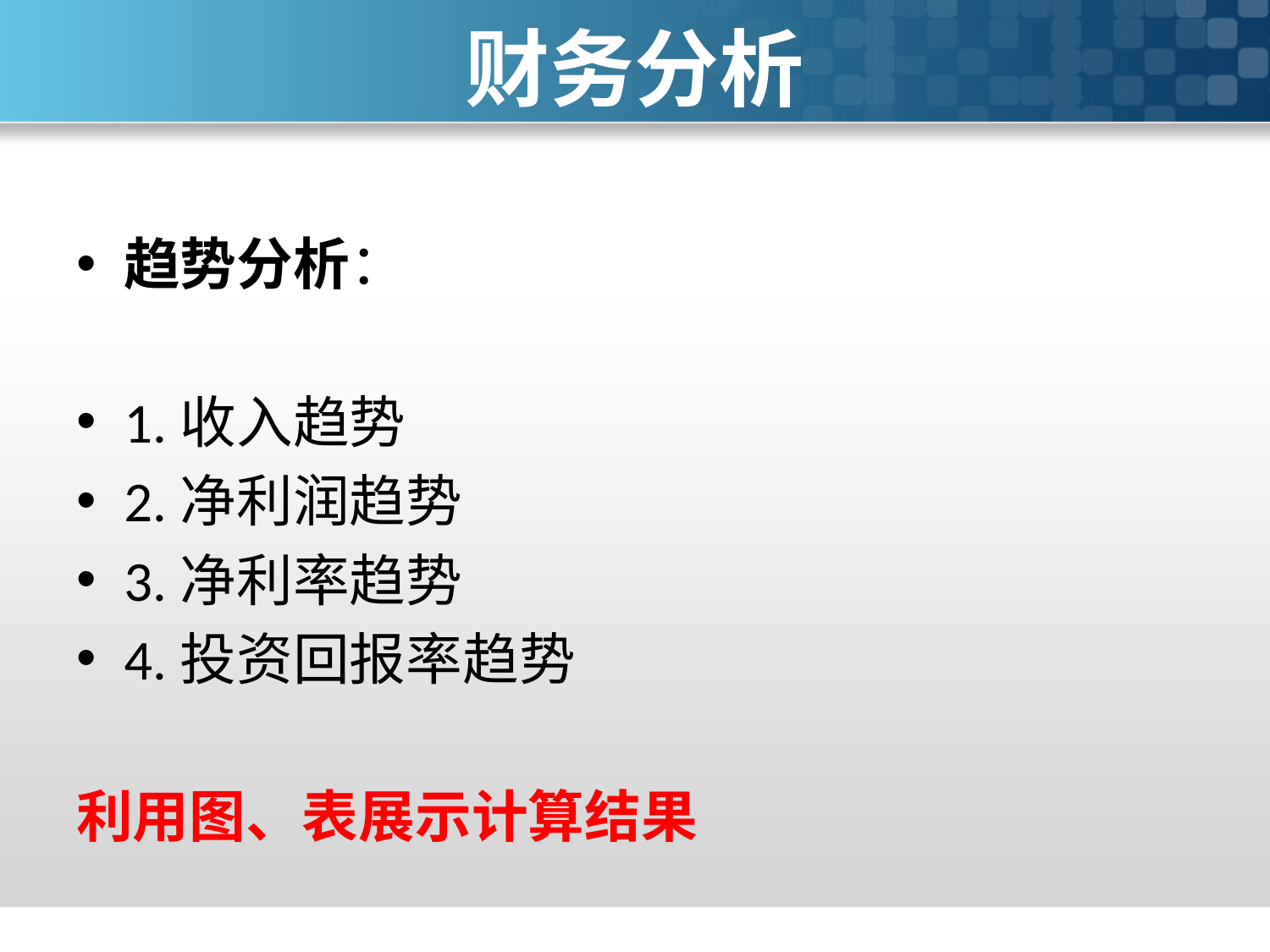

# 财务分析
趋势分析：

1.收入趋势
2.净利润趋势
3.净利率趋势
4.投资回报率趋势

利用图、表展示计算结果